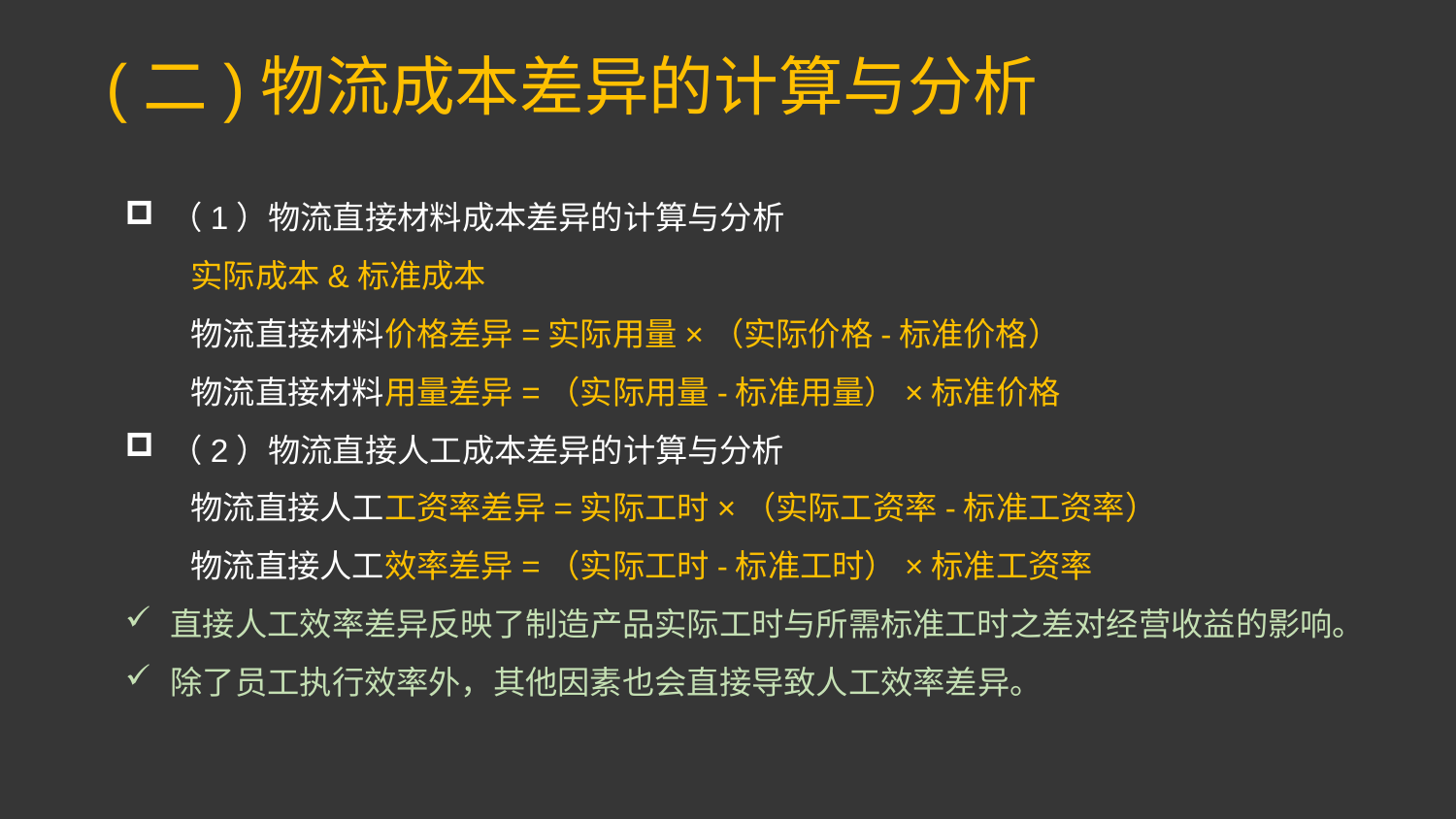

(二)物流成本差异的计算与分析
（1）物流直接材料成本差异的计算与分析
        实际成本&标准成本
        物流直接材料价格差异=实际用量×（实际价格-标准价格）
        物流直接材料用量差异=（实际用量-标准用量）×标准价格
（2）物流直接人工成本差异的计算与分析
        物流直接人工工资率差异=实际工时×（实际工资率-标准工资率）
        物流直接人工效率差异=（实际工时-标准工时）×标准工资率
直接人工效率差异反映了制造产品实际工时与所需标准工时之差对经营收益的影响。
除了员工执行效率外，其他因素也会直接导致人工效率差异。